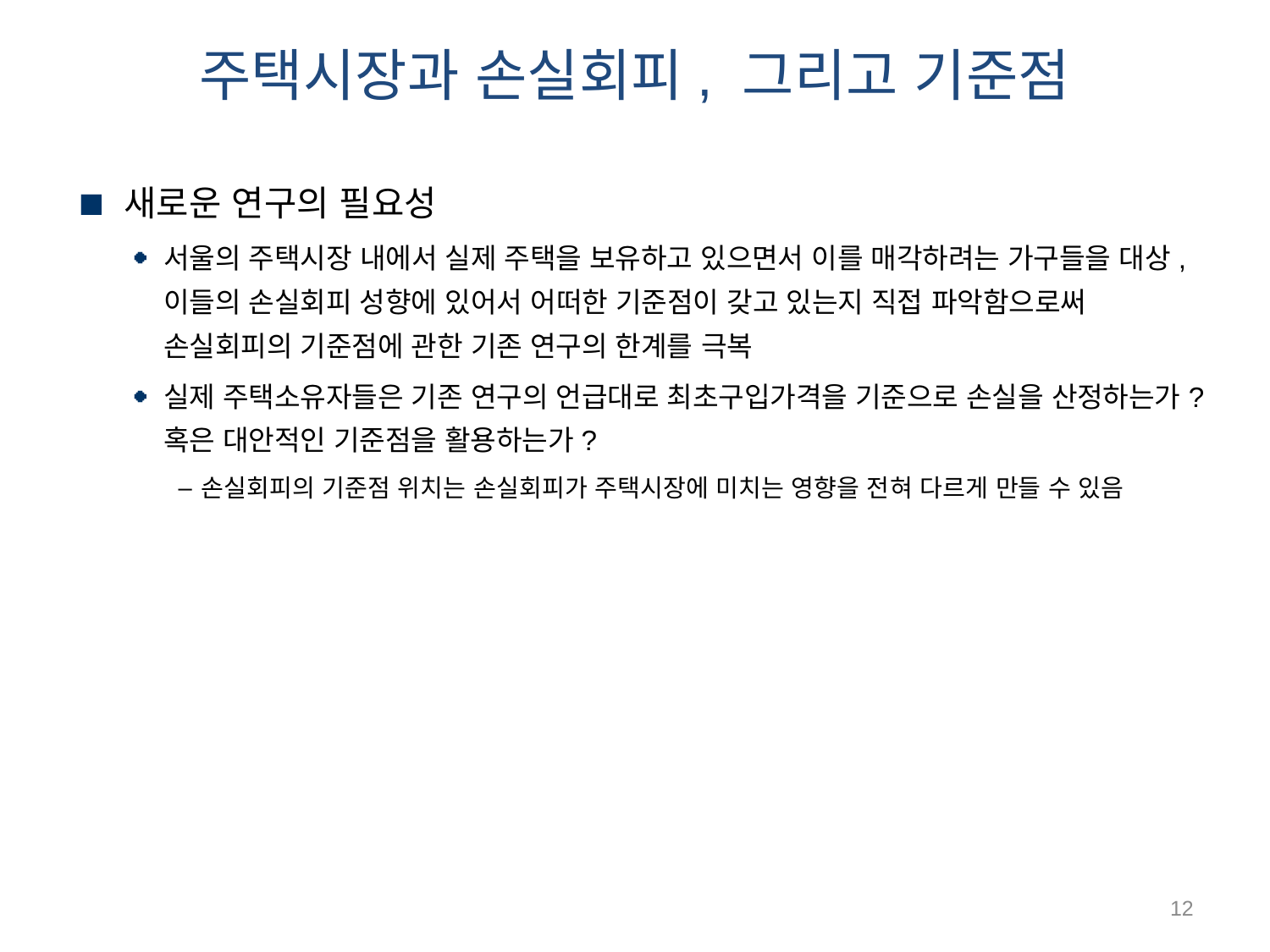

# 주택시장과 손실회피, 그리고 기준점
새로운 연구의 필요성
서울의 주택시장 내에서 실제 주택을 보유하고 있으면서 이를 매각하려는 가구들을 대상,
이들의 손실회피 성향에 있어서 어떠한 기준점이 갖고 있는지 직접 파악함으로써 손실회피의 기준점에 관한 기존 연구의 한계를 극복
실제 주택소유자들은 기존 연구의 언급대로 최초구입가격을 기준으로 손실을 산정하는가?혹은 대안적인 기준점을 활용하는가?
손실회피의 기준점 위치는 손실회피가 주택시장에 미치는 영향을 전혀 다르게 만들 수 있음
12